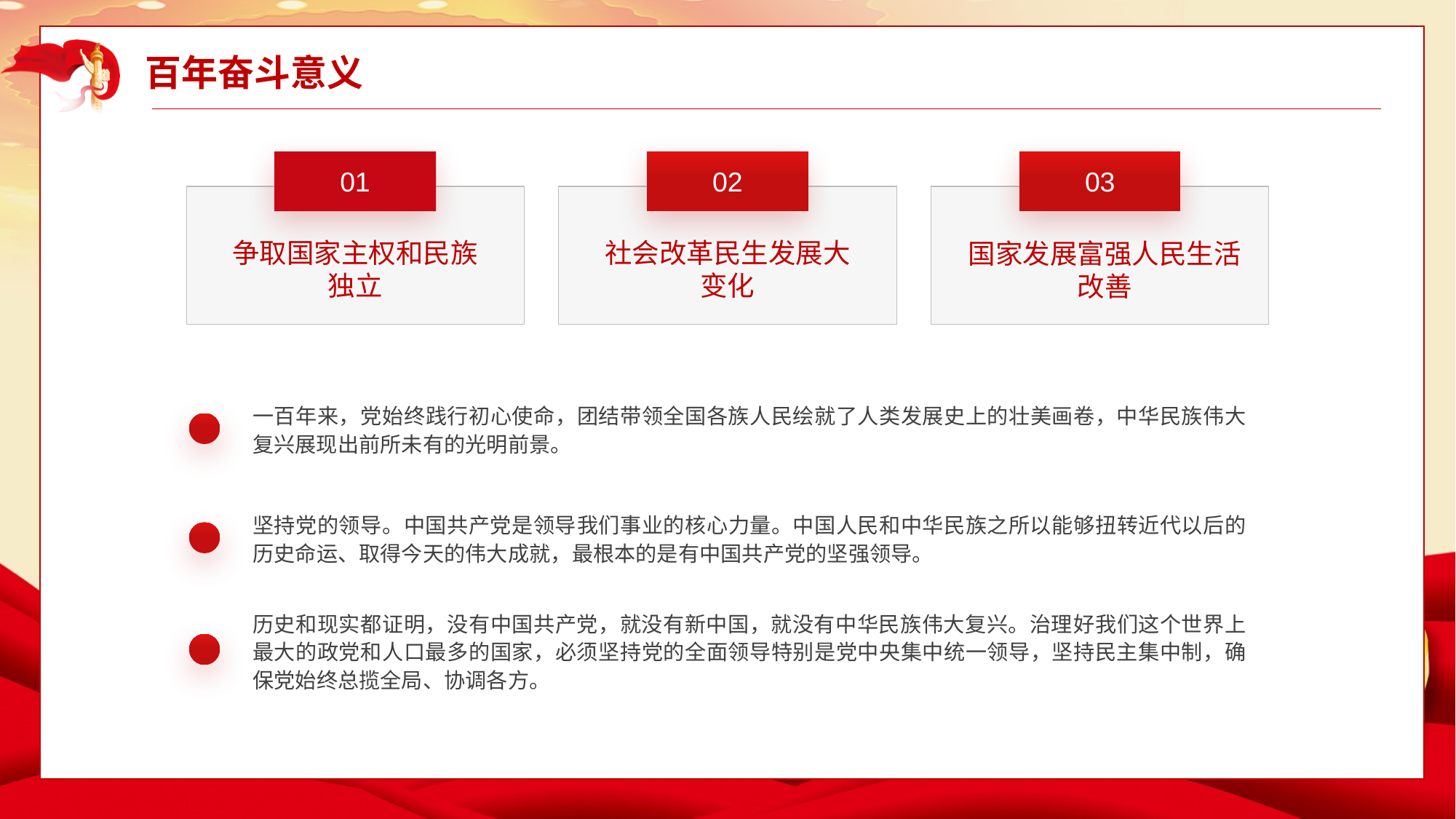

百年奋斗意义
01
02
03

争取国家主权和民族独立
社会改革民生发展大
变化
国家发展富强人民生活改善
一百年来，党始终践行初心使命，团结带领全国各族人民绘就了人类发展史上的壮美画卷，中华民族伟大复兴展现出前所未有的光明前景。

坚持党的领导。中国共产党是领导我们事业的核心力量。中国人民和中华民族之所以能够扭转近代以后的历史命运、取得今天的伟大成就，最根本的是有中国共产党的坚强领导。

历史和现实都证明，没有中国共产党，就没有新中国，就没有中华民族伟大复兴。治理好我们这个世界上最大的政党和人口最多的国家，必须坚持党的全面领导特别是党中央集中统一领导，坚持民主集中制，确保党始终总揽全局、协调各方。